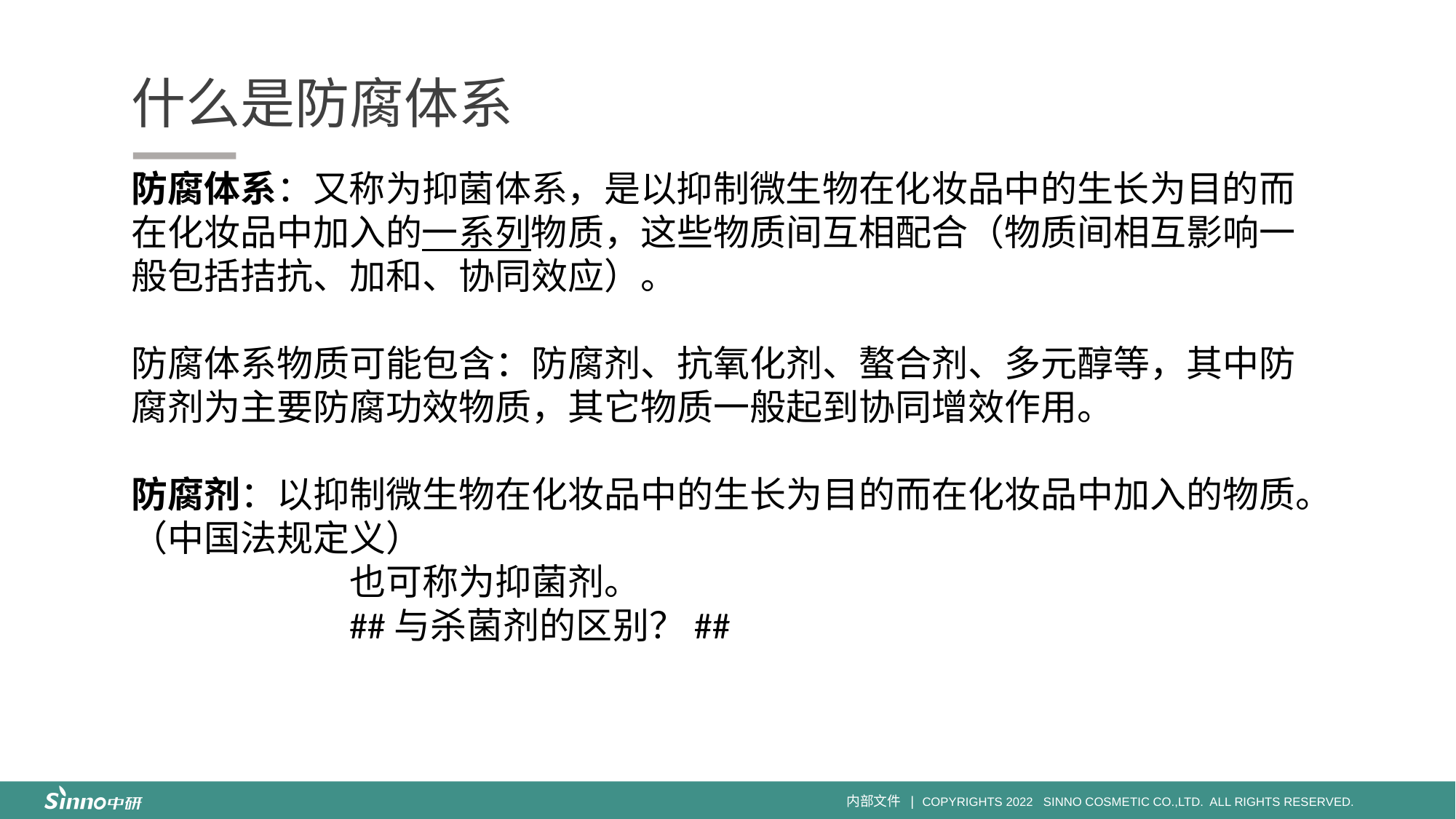

什么是防腐体系
防腐体系：又称为抑菌体系，是以抑制微生物在化妆品中的生长为目的而在化妆品中加入的一系列物质，这些物质间互相配合（物质间相互影响一般包括拮抗、加和、协同效应）。

防腐体系物质可能包含：防腐剂、抗氧化剂、螯合剂、多元醇等，其中防腐剂为主要防腐功效物质，其它物质一般起到协同增效作用。

防腐剂：以抑制微生物在化妆品中的生长为目的而在化妆品中加入的物质。（中国法规定义）
		也可称为抑菌剂。
		##与杀菌剂的区别？##